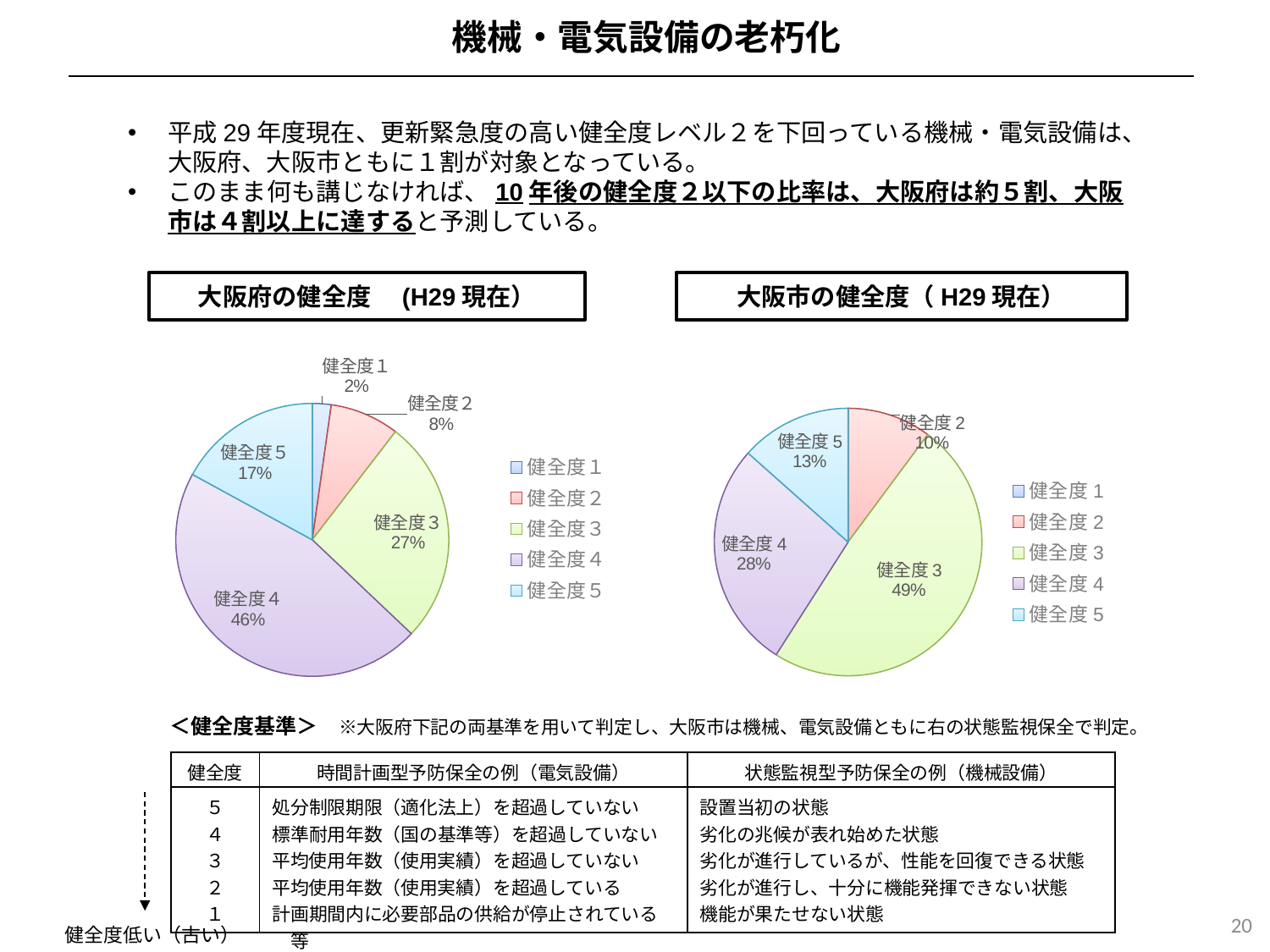

機械・電気設備の老朽化
平成29年度現在、更新緊急度の高い健全度レベル２を下回っている機械・電気設備は、大阪府、大阪市ともに１割が対象となっている。
このまま何も講じなければ、10年後の健全度２以下の比率は、大阪府は約５割、大阪市は４割以上に達すると予測している。
大阪市の健全度（H29現在）
大阪府の健全度　(H29現在）

### Chart

| Category |  |
|---|---|
| 健全度1 | 0.0 |
| 健全度2 | 468.0 |
| 健全度3 | 2254.0 |
| 健全度4 | 1269.0 |
| 健全度5 | 619.0 |

### Chart

| Category | H29 |
|---|---|
| 健全度１ | 89.0 |
| 健全度２ | 327.0 |
| 健全度３ | 1063.0 |
| 健全度４ | 1831.0 |
| 健全度５ | 680.0 |
＜健全度基準＞　※大阪府下記の両基準を用いて判定し、大阪市は機械、電気設備ともに右の状態監視保全で判定。
| 健全度 | 時間計画型予防保全の例（電気設備） | 状態監視型予防保全の例（機械設備） |
| --- | --- | --- |
| ５ ４ ３ ２ １ | 処分制限期限（適化法上）を超過していない 標準耐用年数（国の基準等）を超過していない 平均使用年数（使用実績）を超過していない 平均使用年数（使用実績）を超過している 計画期間内に必要部品の供給が停止されている　等 | 設置当初の状態 劣化の兆候が表れ始めた状態 劣化が進行しているが、性能を回復できる状態 劣化が進行し、十分に機能発揮できない状態 機能が果たせない状態 |
20
健全度低い（古い）